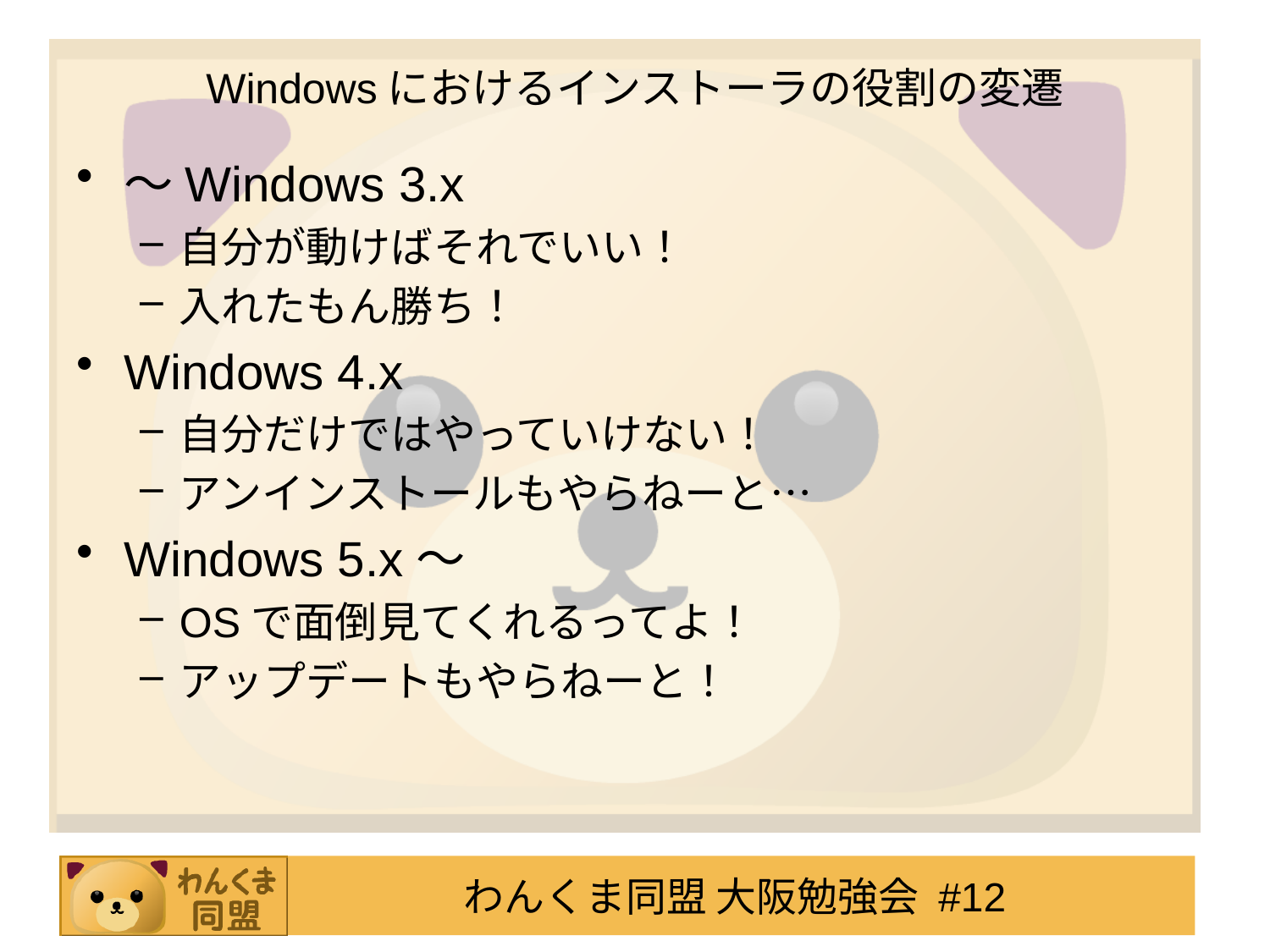

# Windowsにおけるインストーラの役割の変遷
～Windows 3.x
自分が動けばそれでいい！
入れたもん勝ち！
Windows 4.x
自分だけではやっていけない！
アンインストールもやらねーと…
Windows 5.x～
OSで面倒見てくれるってよ！
アップデートもやらねーと！